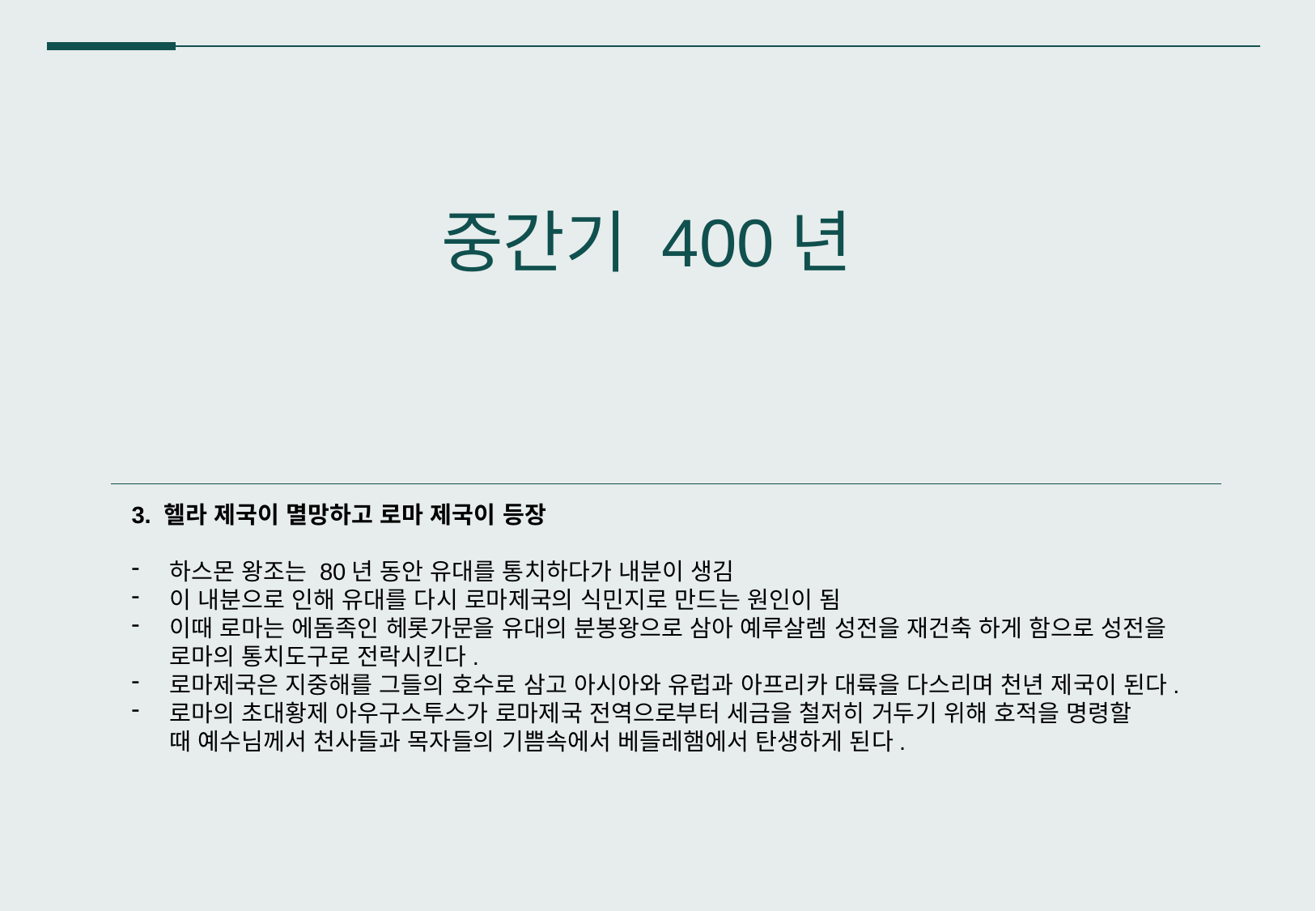

중간기 400년
3. 헬라 제국이 멸망하고 로마 제국이 등장

하스몬 왕조는 80년 동안 유대를 통치하다가 내분이 생김
이 내분으로 인해 유대를 다시 로마제국의 식민지로 만드는 원인이 됨
이때 로마는 에돔족인 헤롯가문을 유대의 분봉왕으로 삼아 예루살렘 성전을 재건축 하게 함으로 성전을 로마의 통치도구로 전락시킨다.
로마제국은 지중해를 그들의 호수로 삼고 아시아와 유럽과 아프리카 대륙을 다스리며 천년 제국이 된다.
로마의 초대황제 아우구스투스가 로마제국 전역으로부터 세금을 철저히 거두기 위해 호적을 명령할
때 예수님께서 천사들과 목자들의 기쁨속에서 베들레햄에서 탄생하게 된다.